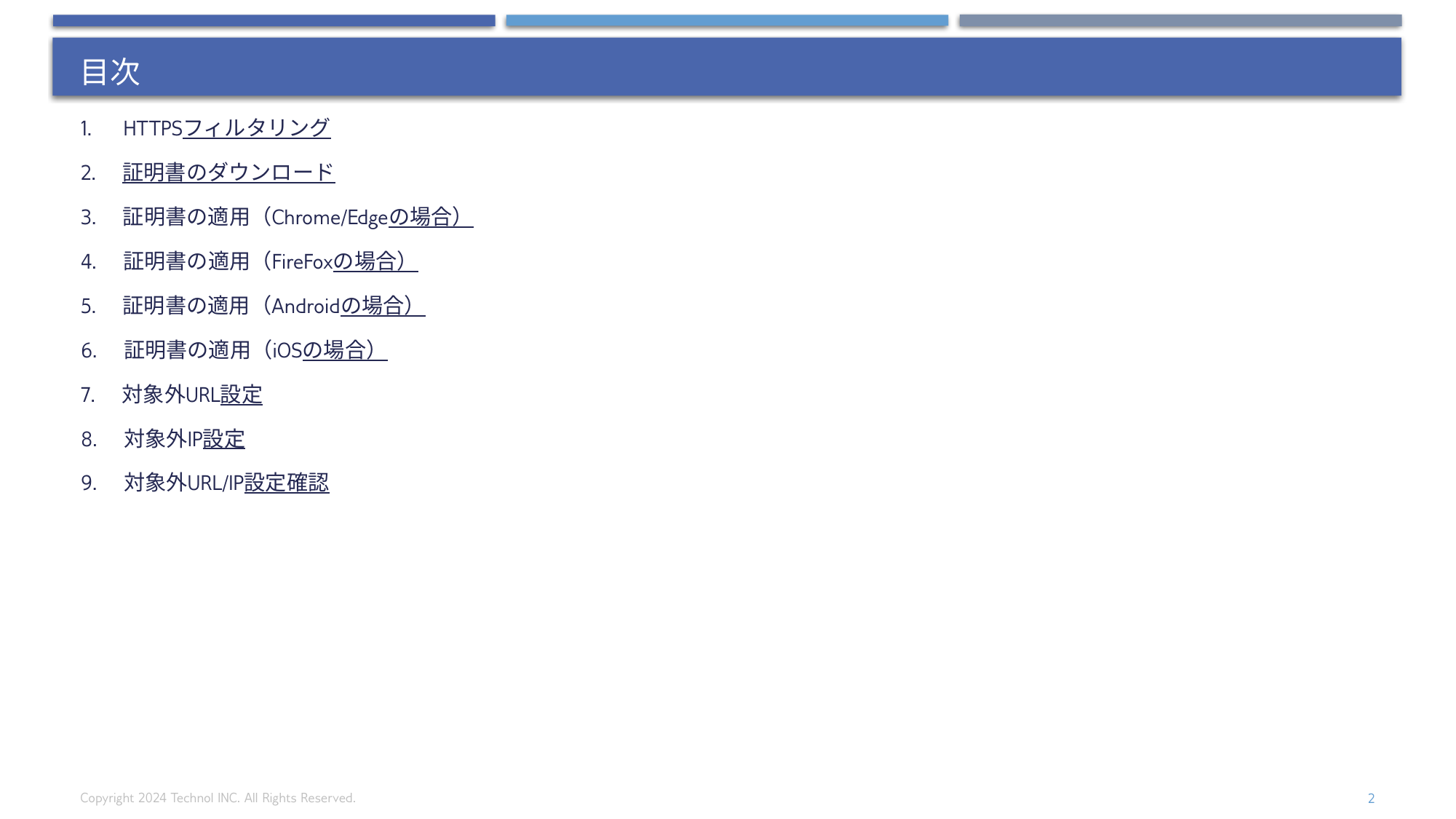

# 目次
1.　HTTPSフィルタリング
2.　証明書のダウンロード
3.　証明書の適用（Chrome/Edgeの場合）
4.　証明書の適用（FireFoxの場合）
5.　証明書の適用（Androidの場合）
6.　証明書の適用（iOSの場合）
7.　対象外URL設定
8.　対象外IP設定
9.　対象外URL/IP設定確認
Copyright 2024 Technol INC. All Rights Reserved.
2